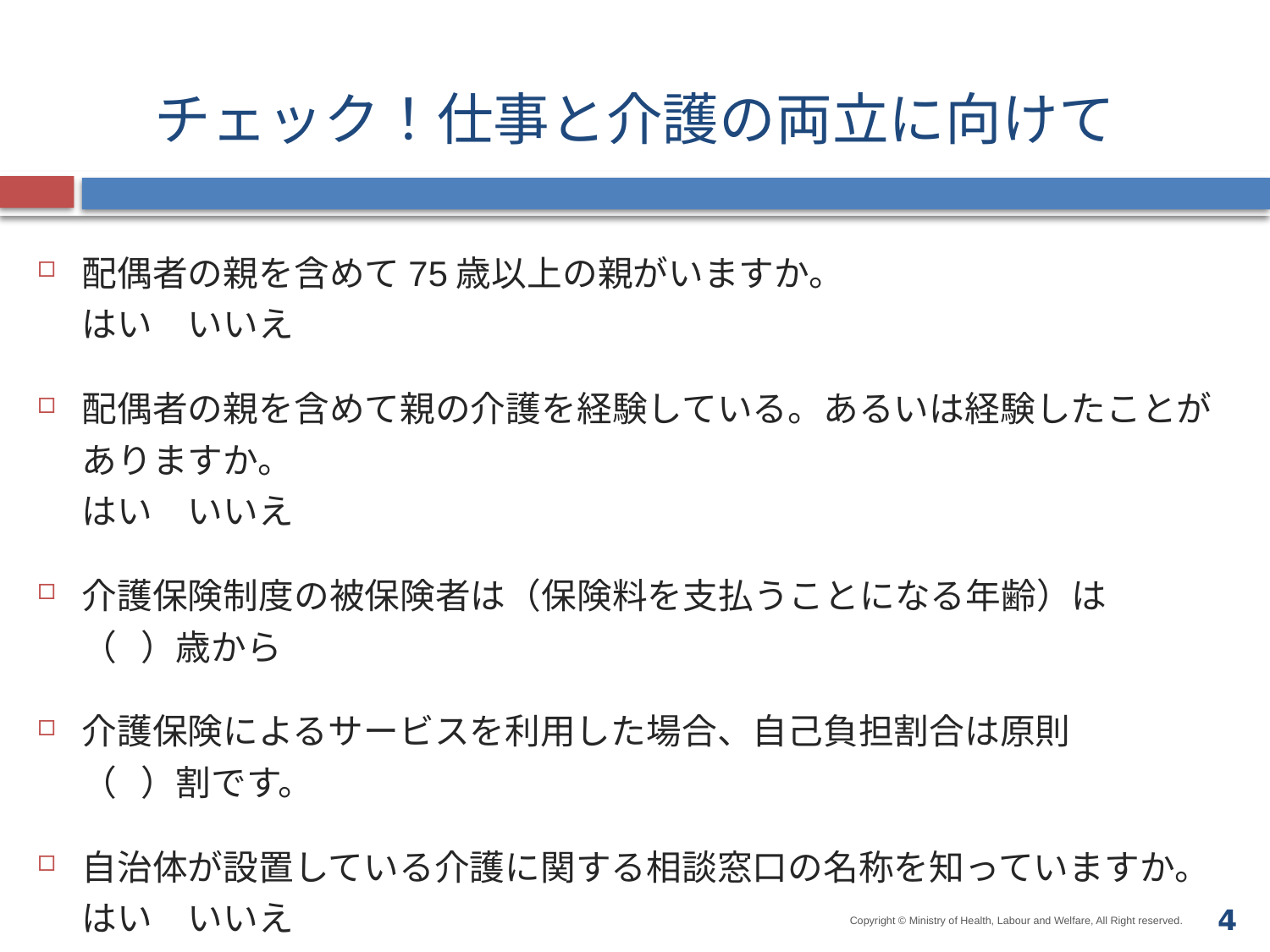

チェック！仕事と介護の両立に向けて
配偶者の親を含めて75歳以上の親がいますか。
はい　いいえ
配偶者の親を含めて親の介護を経験している。あるいは経験したことがありますか。
はい　いいえ
介護保険制度の被保険者は（保険料を支払うことになる年齢）は
（   ）歳から
介護保険によるサービスを利用した場合、自己負担割合は原則
（   ）割です。
自治体が設置している介護に関する相談窓口の名称を知っていますか。
はい　いいえ
4